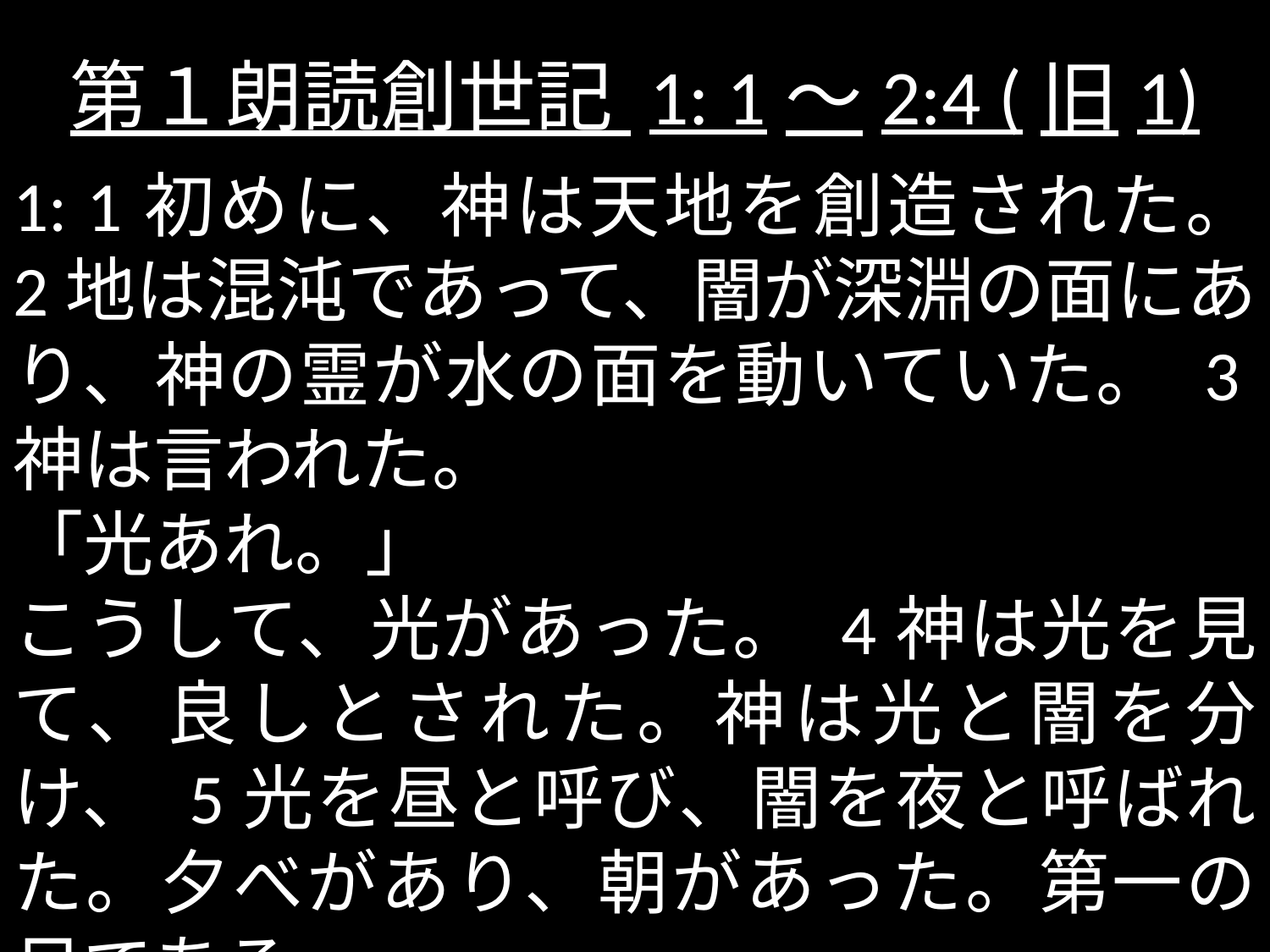

# 第１朗読創世記 1: 1～2:4 (旧1)
1: 1初めに、神は天地を創造された。 2地は混沌であって、闇が深淵の面にあり、神の霊が水の面を動いていた。 3神は言われた。
「光あれ。」
こうして、光があった。 4神は光を見て、良しとされた。神は光と闇を分け、 5光を昼と呼び、闇を夜と呼ばれた。夕べがあり、朝があった。第一の日である。